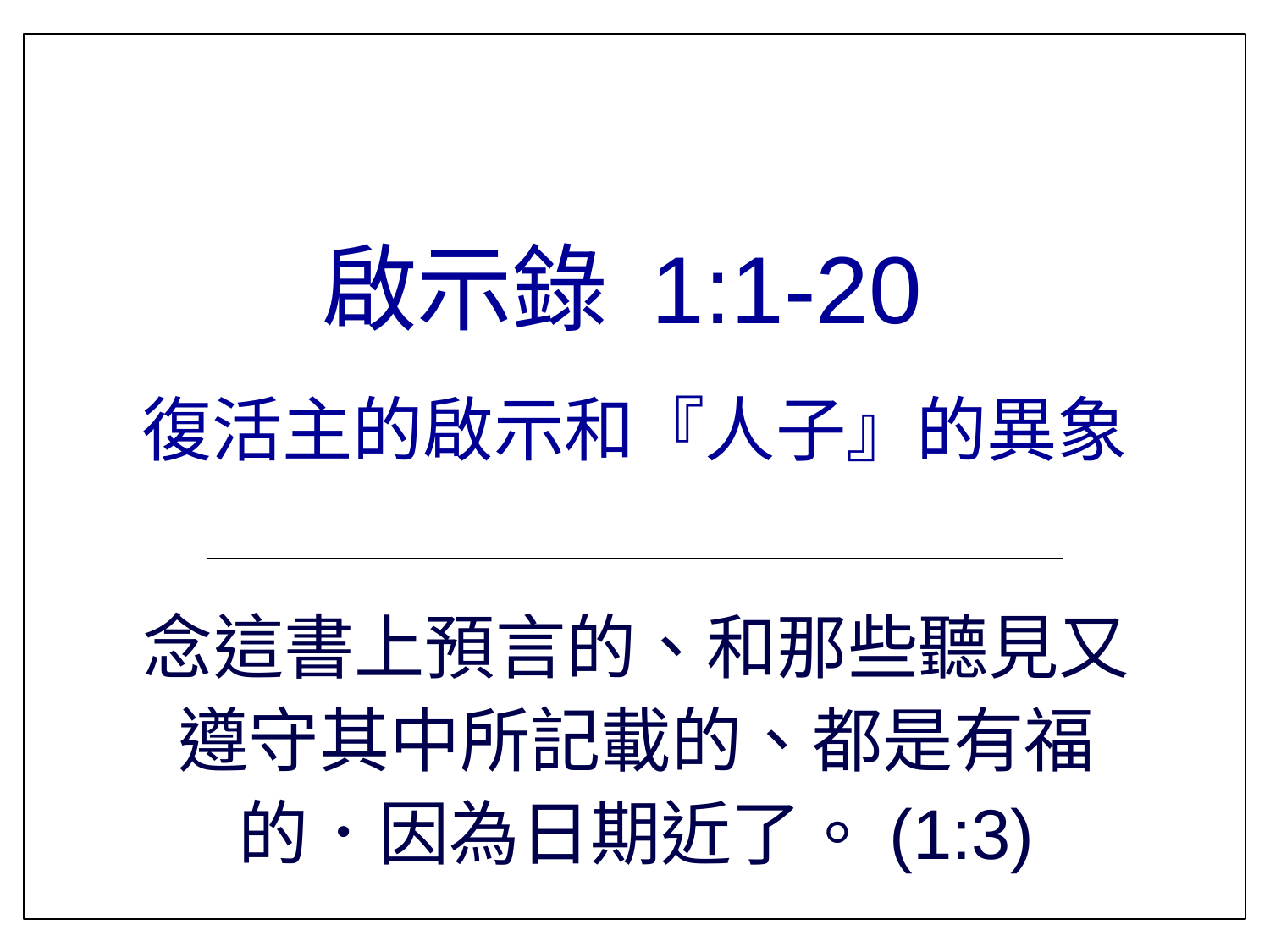

# 啟示錄 1:1-20 復活主的啟示和『人子』的異象
念這書上預言的、和那些聽見又遵守其中所記載的、都是有福的．因為日期近了。(1:3)